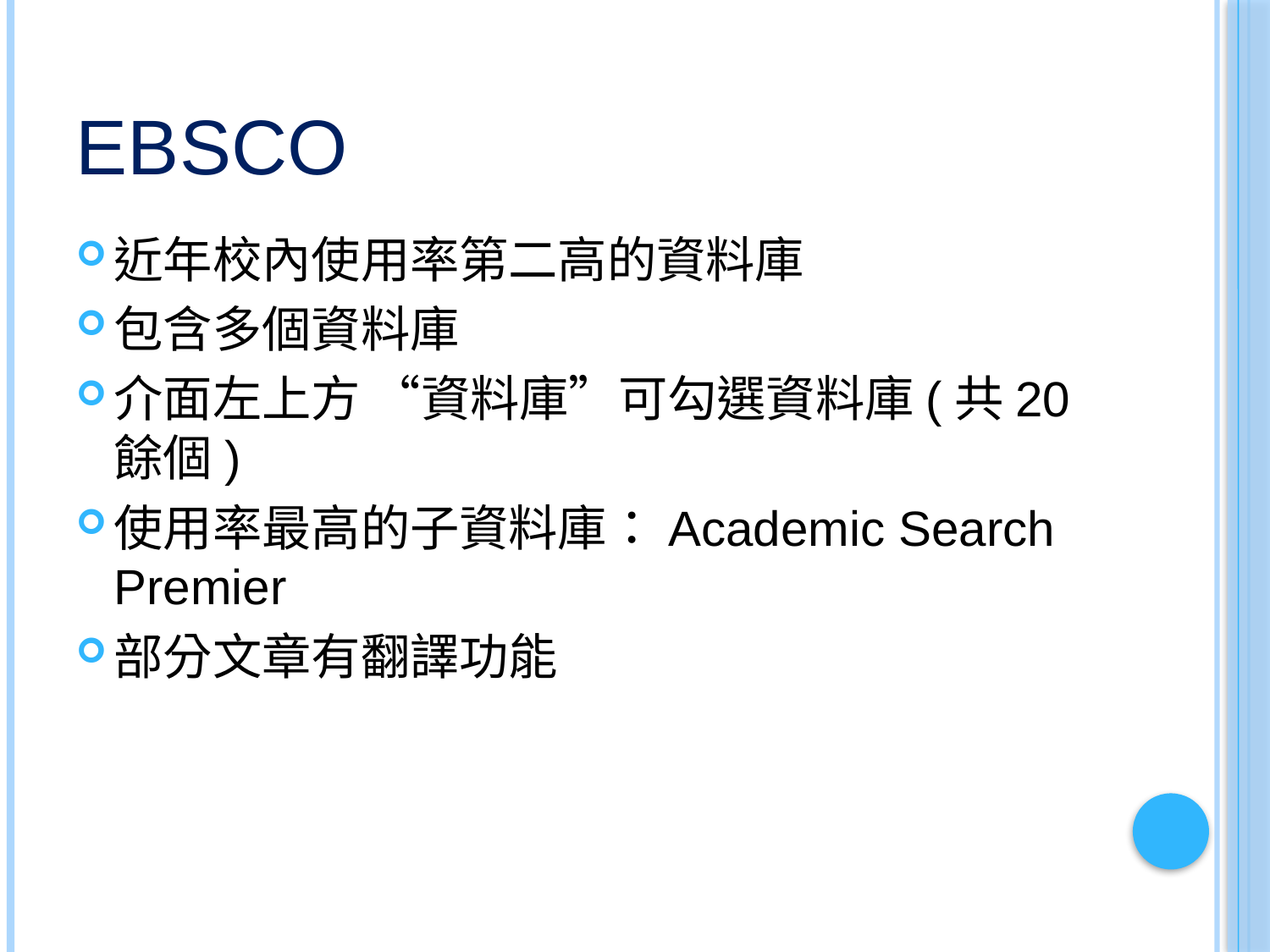

# EBSCO
近年校內使用率第二高的資料庫
包含多個資料庫
介面左上方 “資料庫”可勾選資料庫(共20餘個)
使用率最高的子資料庫：Academic Search Premier
部分文章有翻譯功能